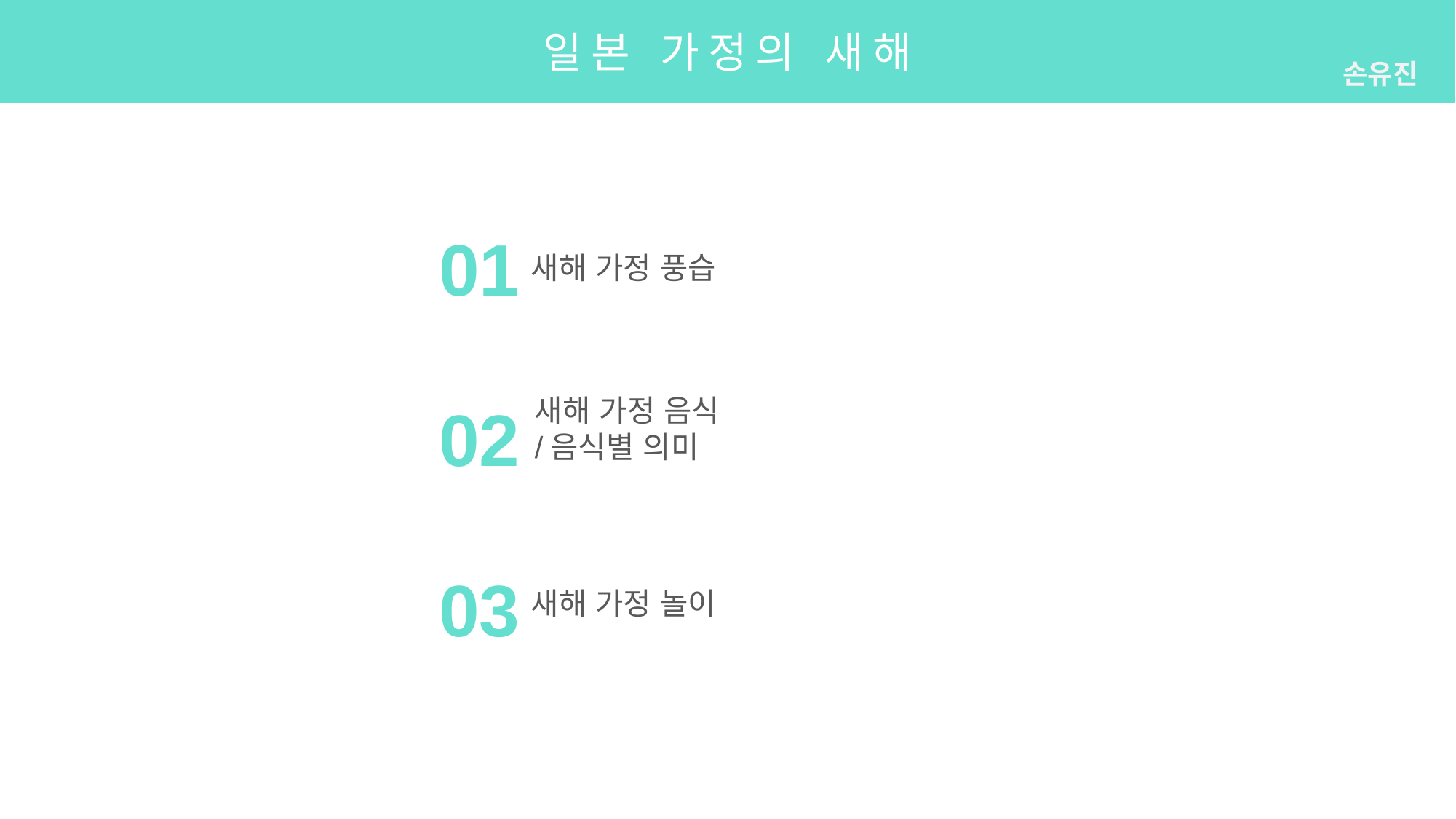

일본 가정의 새해
손유진
01
새해 가정 풍습
새해 가정 음식
/음식별 의미
02
03
새해 가정 놀이